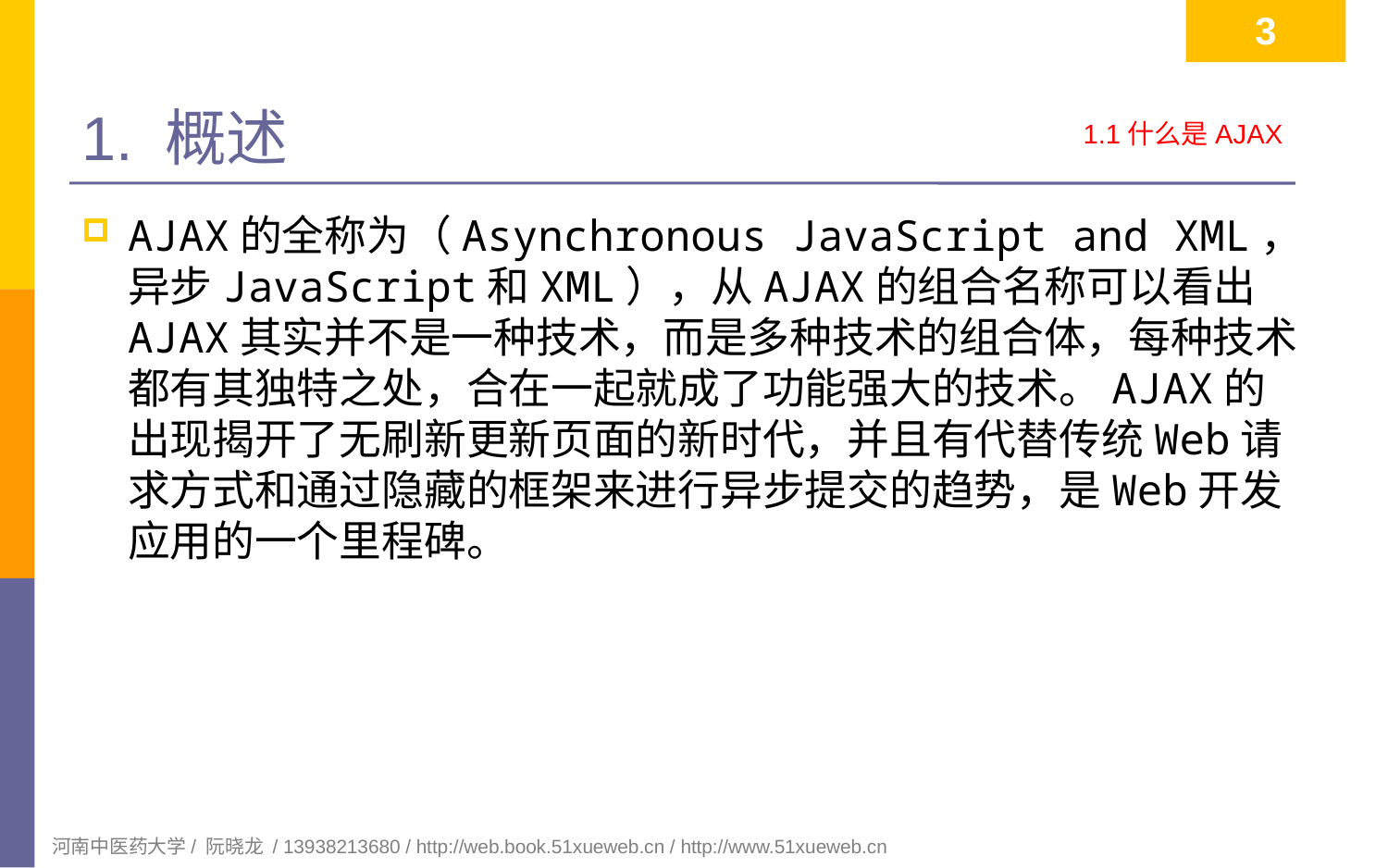

3
# 1. 概述
1.1什么是AJAX
AJAX的全称为（Asynchronous JavaScript and XML，异步JavaScript和XML），从AJAX的组合名称可以看出AJAX其实并不是一种技术，而是多种技术的组合体，每种技术都有其独特之处，合在一起就成了功能强大的技术。AJAX的出现揭开了无刷新更新页面的新时代，并且有代替传统Web请求方式和通过隐藏的框架来进行异步提交的趋势，是Web开发应用的一个里程碑。